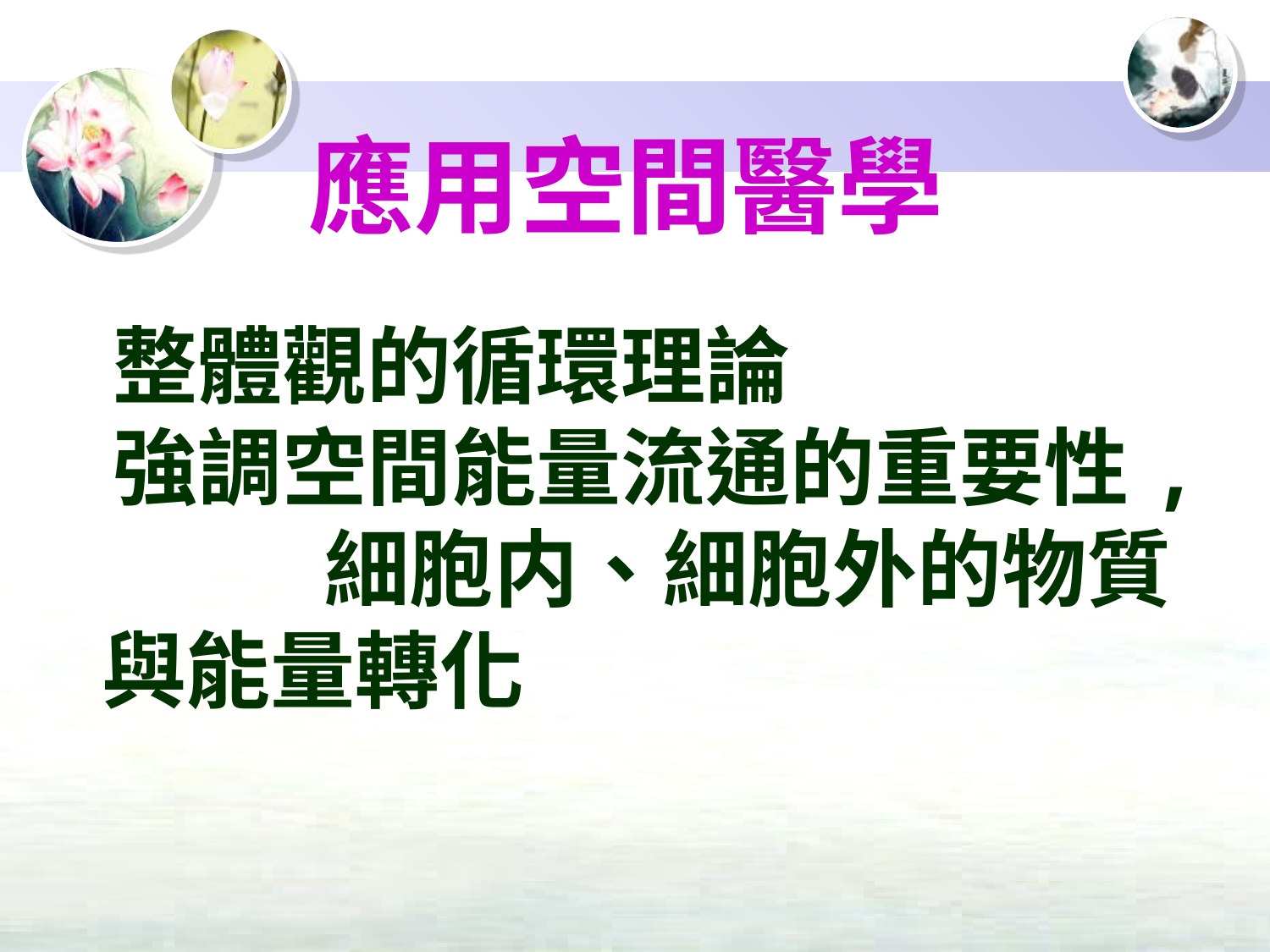

# 應用空間醫學
  整體觀的循環理論
  強調空間能量流通的重要性,    細胞内、細胞外的物質與能量轉化